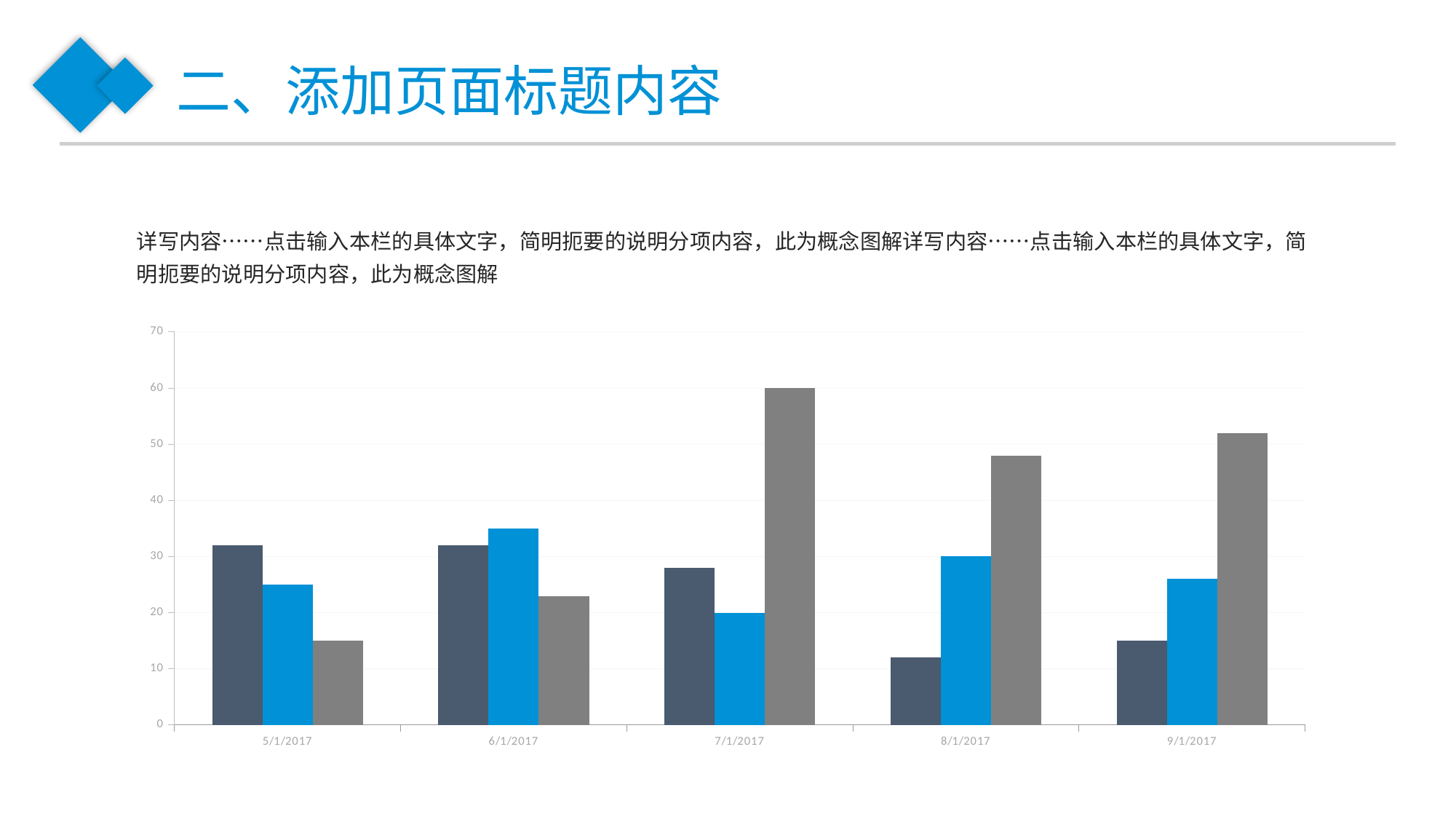

二、添加页面标题内容

详写内容……点击输入本栏的具体文字，简明扼要的说明分项内容，此为概念图解详写内容……点击输入本栏的具体文字，简明扼要的说明分项内容，此为概念图解

### Chart

| Category | Series 1 | Series 2 | Series 3 |
|---|---|---|---|
| 42856 | 32.0 | 25.0 | 15.0 |
| 42887 | 32.0 | 35.0 | 23.0 |
| 42917 | 28.0 | 20.0 | 60.0 |
| 42948 | 12.0 | 30.0 | 48.0 |
| 42979 | 15.0 | 26.0 | 52.0 |